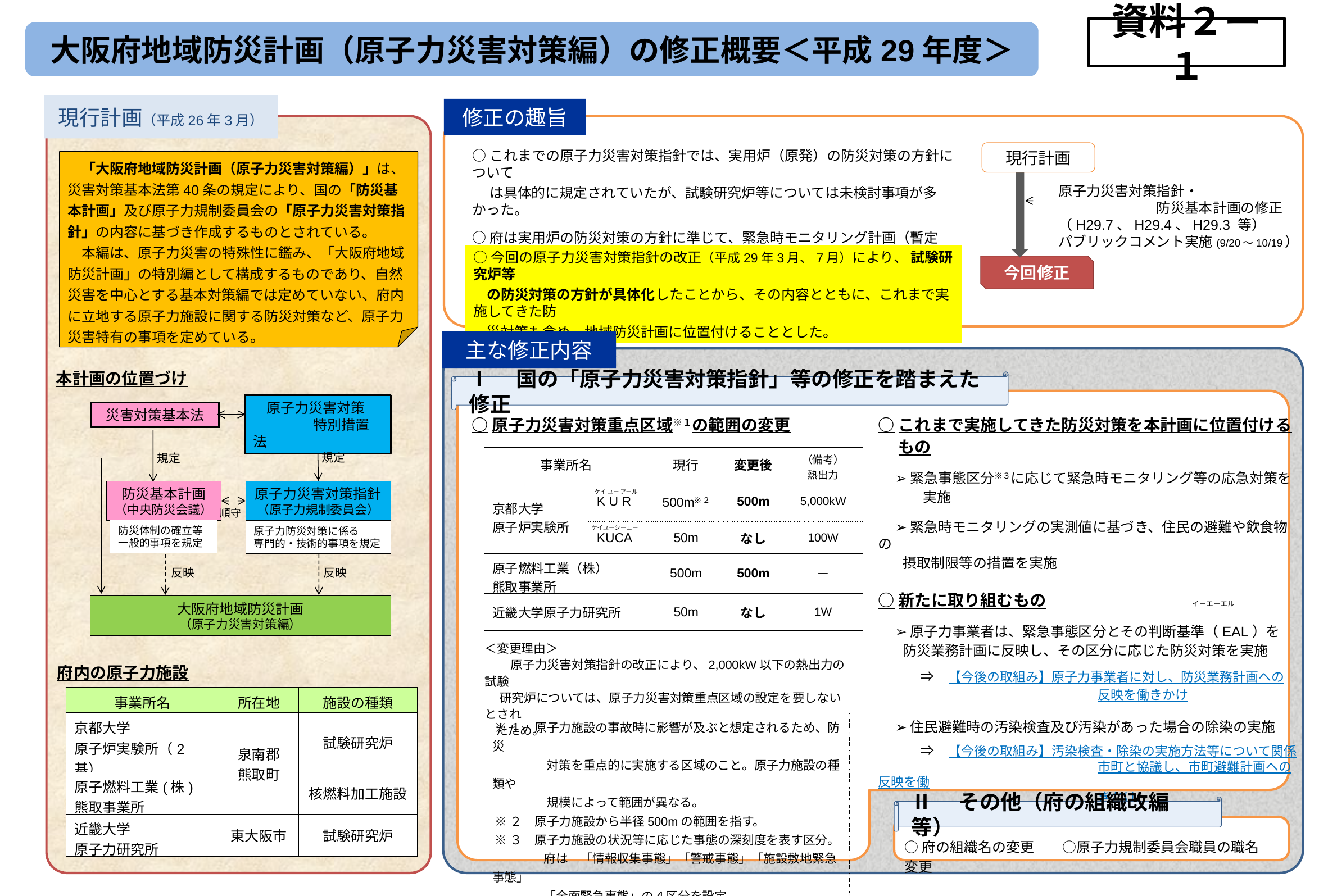

資料２ー１
大阪府地域防災計画（原子力災害対策編）の修正概要＜平成29年度＞
現行計画（平成26年3月）
修正の趣旨

○これまでの原子力災害対策指針では、実用炉（原発）の防災対策の方針について
　 は具体的に規定されていたが、試験研究炉等については未検討事項が多かった。

○府は実用炉の防災対策の方針に準じて、緊急時モニタリング計画（暫定版）を定め、
　 府内に立地する試験研究炉等の防災対策を実施してきた。
○今回の原子力災害対策指針の改正（平成29年3月、7月）により、 試験研究炉等
   の防災対策の方針が具体化したことから、その内容とともに、これまで実施してきた防
   災対策も含め、地域防災計画に位置付けることとした。
現行計画
　「大阪府地域防災計画（原子力災害対策編）」は、災害対策基本法第40条の規定により、国の「防災基本計画」及び原子力規制委員会の「原子力災害対策指針」の内容に基づき作成するものとされている。
　本編は、原子力災害の特殊性に鑑み、「大阪府地域防災計画」の特別編として構成するものであり、自然災害を中心とする基本対策編では定めていない、府内に立地する原子力施設に関する防災対策など、原子力災害特有の事項を定めている。

原子力災害対策指針・
　　　　　　　防災基本計画の修正
（H29.7、H29.4、H29.3 等）
パブリックコメント実施(9/20～10/19）
今回修正
主な修正内容

本計画の位置づけ
Ⅰ　国の「原子力災害対策指針」等の修正を踏まえた修正

災害対策基本法
　原子力災害対策
　　　      特別措置法
○原子力災害対策重点区域※１の範囲の変更
○これまで実施してきた防災対策を本計画に位置付ける
　 もの

　 ➢ 緊急事態区分※３に応じて緊急時モニタリング等の応急対策を
　　　 実施

　 ➢ 緊急時モニタリングの実測値に基づき、住民の避難や飲食物の
       摂取制限等の措置を実施

○新たに取り組むもの

　 ➢ 原子力事業者は、緊急事態区分とその判断基準（EAL）を
       防災業務計画に反映し、その区分に応じた防災対策を実施

　　　⇒　【今後の取組み】原子力事業者に対し、防災業務計画への
　　　　　　　　　　　　　　　　　反映を働きかけ

　 ➢ 住民避難時の汚染検査及び汚染があった場合の除染の実施

　　　⇒　【今後の取組み】汚染検査・除染の実施方法等について関係
　　　　　　　　　　　　　　　　　市町と協議し、市町避難計画への反映を働
　　　　　　　　　　　　　　　　　きかけ
規定
規定
| 事業所名 |  | 現行 | 変更後 | （備考） 熱出力 |
| --- | --- | --- | --- | --- |
| 京都大学 原子炉実験所 | K U R | 500m※２ | 500m | 5,000kW |
|  | KUCA | 50m | なし | 100W |
| 原子燃料工業（株） 熊取事業所 |  | 500m | 500m | ー |
| 近畿大学原子力研究所 |  | 50m | なし | 1W |
防災基本計画
（中央防災会議）
原子力災害対策指針
（原子力規制委員会）
ケイ ユー アール
順守
防災体制の確立等
一般的事項を規定
原子力防災対策に係る
専門的・技術的事項を規定
ケイユーシーエー
反映
反映
イーエーエル
大阪府地域防災計画
（原子力災害対策編）
＜変更理由＞
    　原子力災害対策指針の改正により、2,000kW以下の熱出力の試験
　 研究炉については、原子力災害対策重点区域の設定を要しないとされ
   たため。
府内の原子力施設
| 事業所名 | 所在地 | 施設の種類 |
| --- | --- | --- |
| 京都大学 原子炉実験所（2基） | 泉南郡 熊取町 | 試験研究炉 |
| 原子燃料工業(株) 熊取事業所 |  | 核燃料加工施設 |
| 近畿大学 原子力研究所 | 東大阪市 | 試験研究炉 |
 ※１　原子力施設の事故時に影響が及ぶと想定されるため、防災
 　　　　対策を重点的に実施する区域のこと。原子力施設の種類や
 　　　　規模によって範囲が異なる。
 ※２　原子力施設から半径500mの範囲を指す。
 ※３　原子力施設の状況等に応じた事態の深刻度を表す区分。
　 　　　府は　「情報収集事態」「警戒事態」「施設敷地緊急事態」
　　 　　「全面緊急事態」の４区分を設定。
Ⅱ　その他（府の組織改編等）

○府の組織名の変更　　○原子力規制委員会職員の職名変更